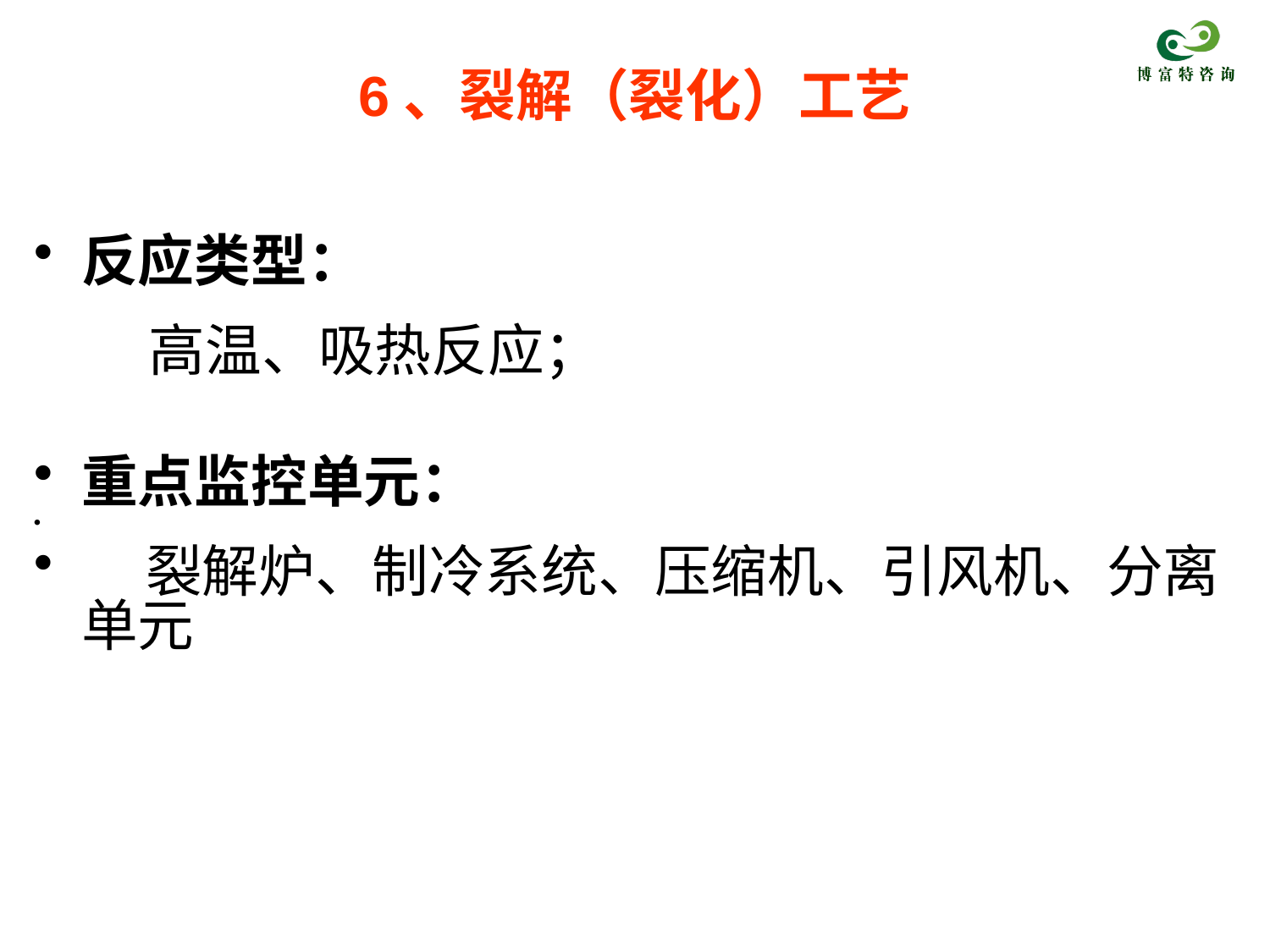

# 6、裂解（裂化）工艺
反应类型：

        高温、吸热反应；

重点监控单元：

    裂解炉、制冷系统、压缩机、引风机、分离单元